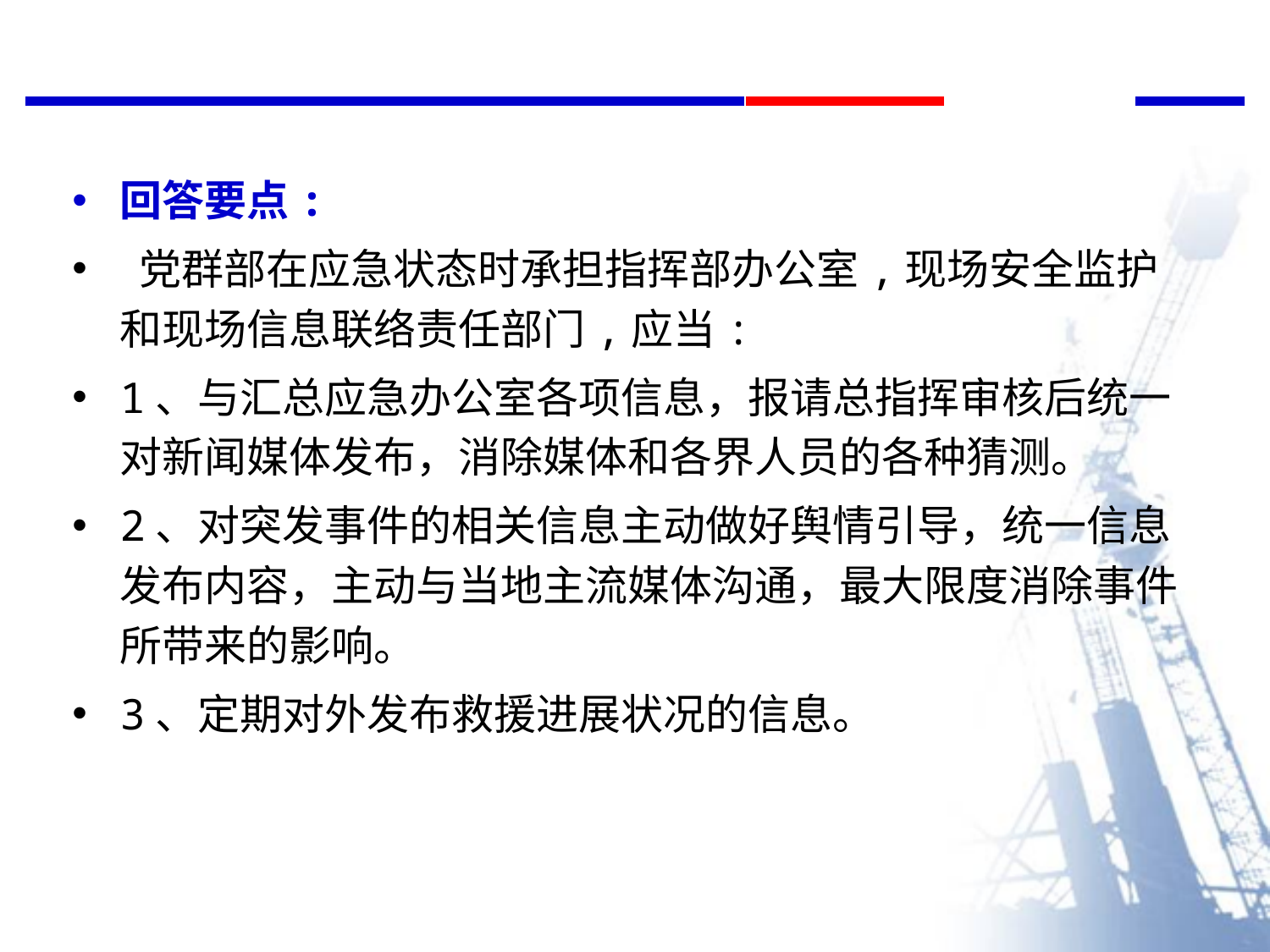

回答要点:
 党群部在应急状态时承担指挥部办公室,现场安全监护和现场信息联络责任部门,应当:
1、与汇总应急办公室各项信息，报请总指挥审核后统一对新闻媒体发布，消除媒体和各界人员的各种猜测。
2、对突发事件的相关信息主动做好舆情引导，统一信息发布内容，主动与当地主流媒体沟通，最大限度消除事件所带来的影响。
3、定期对外发布救援进展状况的信息。